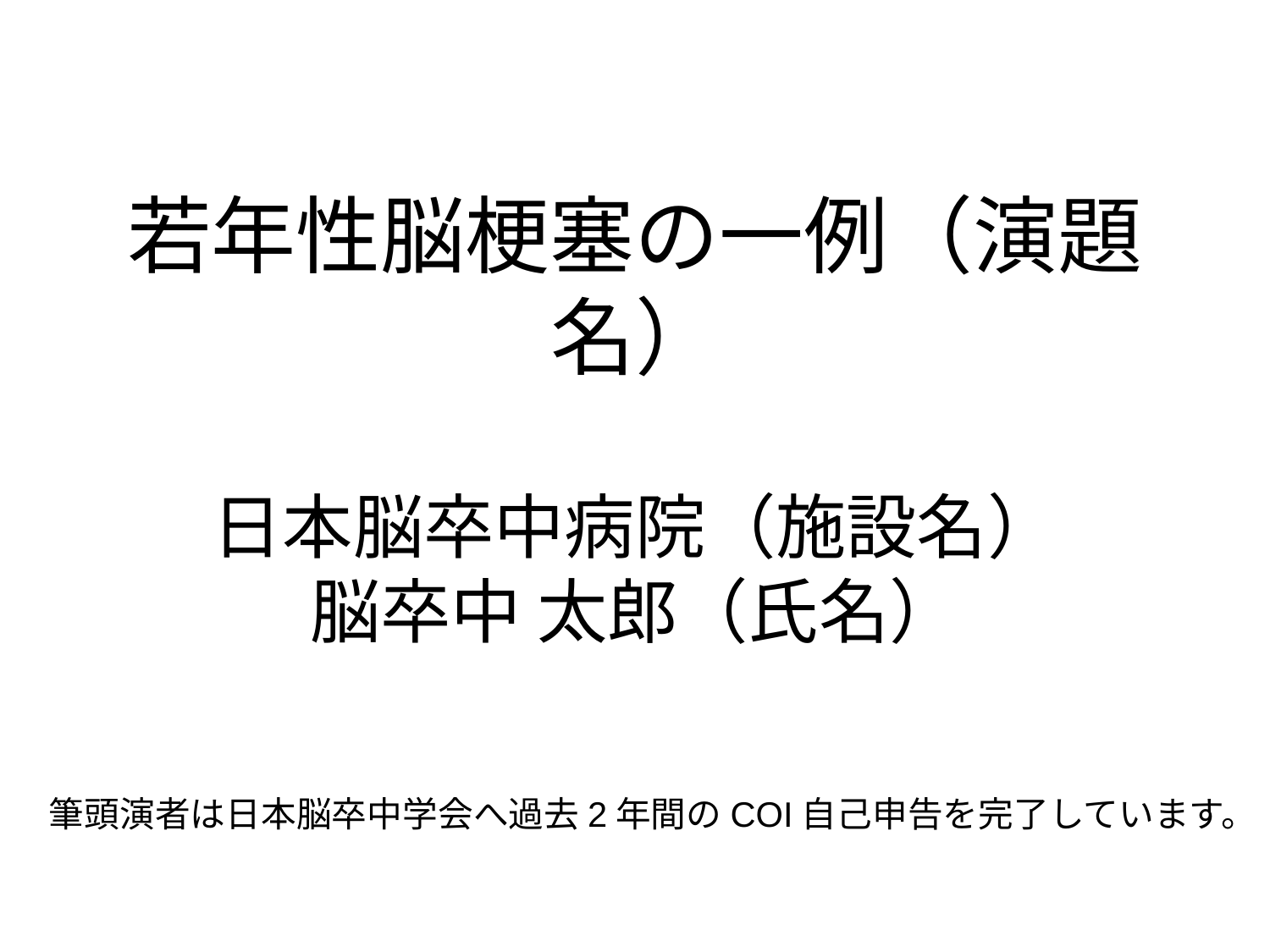

若年性脳梗塞の一例（演題名）
日本脳卒中病院（施設名）
脳卒中 太郎（氏名）
筆頭演者は日本脳卒中学会へ過去2年間のCOI自己申告を完了しています。